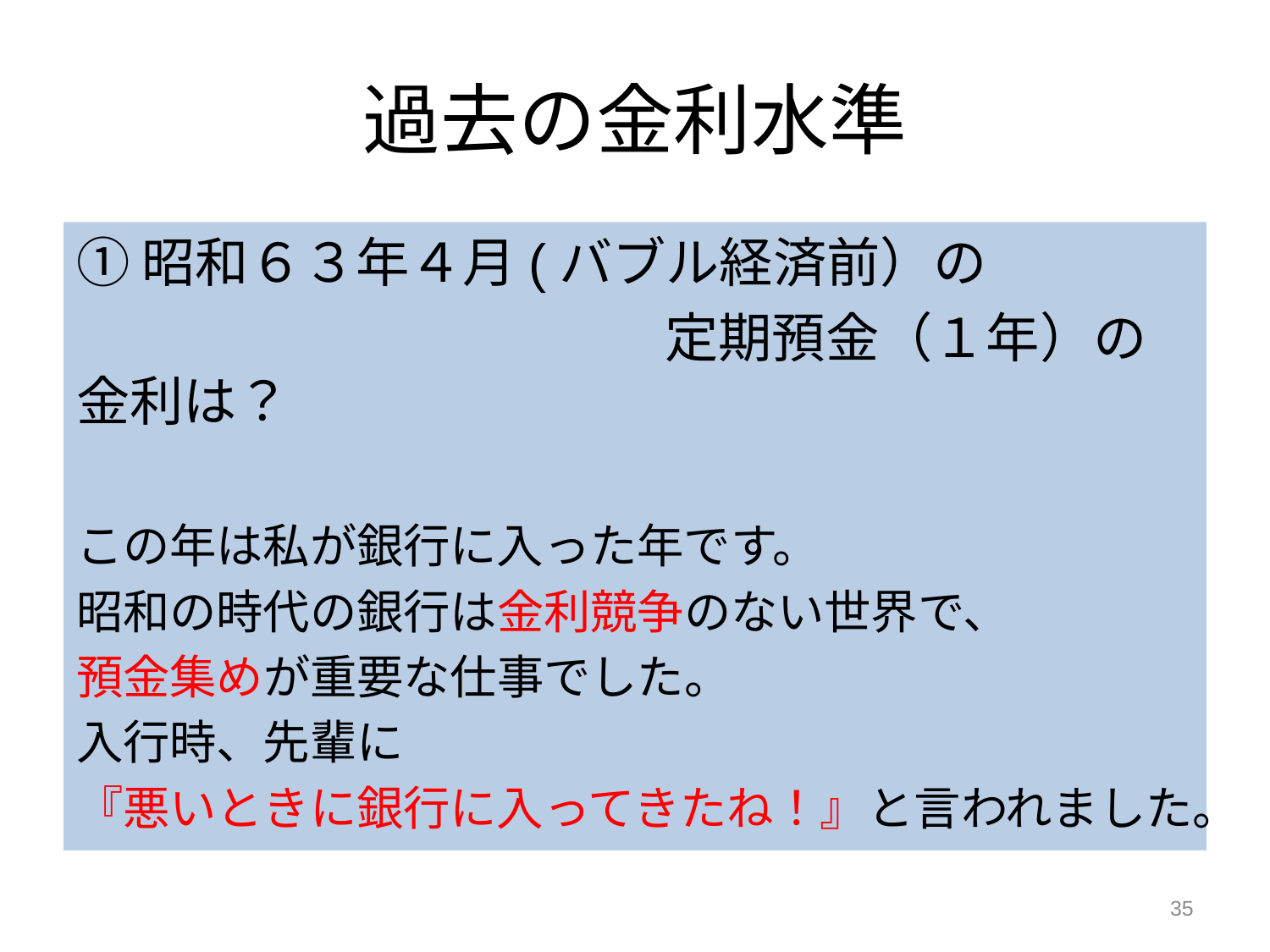

# 過去の金利水準
①昭和６３年４月(バブル経済前）の
　　　　　　　　　　　定期預金（１年）の金利は？

この年は私が銀行に入った年です。
昭和の時代の銀行は金利競争のない世界で、
預金集めが重要な仕事でした。
入行時、先輩に
『悪いときに銀行に入ってきたね！』と言われました。
35